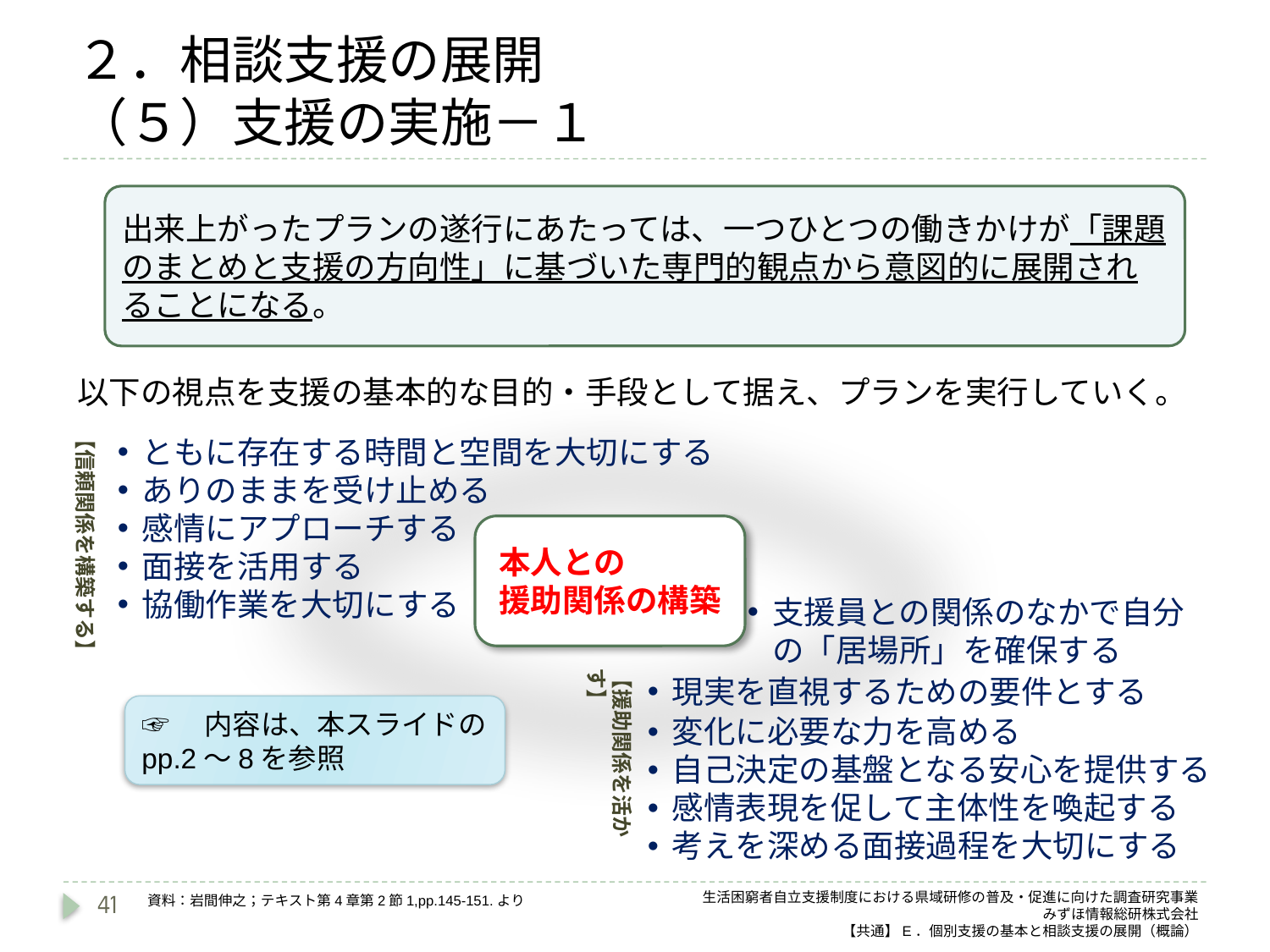

# ２．相談支援の展開 （５）支援の実施－１
出来上がったプランの遂行にあたっては、一つひとつの働きかけが「課題のまとめと支援の方向性」に基づいた専門的観点から意図的に展開されることになる。
以下の視点を支援の基本的な目的・手段として据え、プランを実行していく。

【信頼関係を構築する】

ともに存在する時間と空間を大切にする
ありのままを受け止める
感情にアプローチする
面接を活用する
協働作業を大切にする

本人との　　　援助関係の構築

支援員との関係のなかで自分の「居場所」を確保する
【援助関係を活かす】
現実を直視するための要件とする
☞　内容は、本スライドのpp.2～8を参照
変化に必要な力を高める
自己決定の基盤となる安心を提供する
感情表現を促して主体性を喚起する
考えを深める面接過程を大切にする
41
生活困窮者自立支援制度における県域研修の普及・促進に向けた調査研究事業
みずほ情報総研株式会社
【共通】E．個別支援の基本と相談支援の展開（概論）

資料：岩間伸之；テキスト第4章第2節1,pp.145-151.より